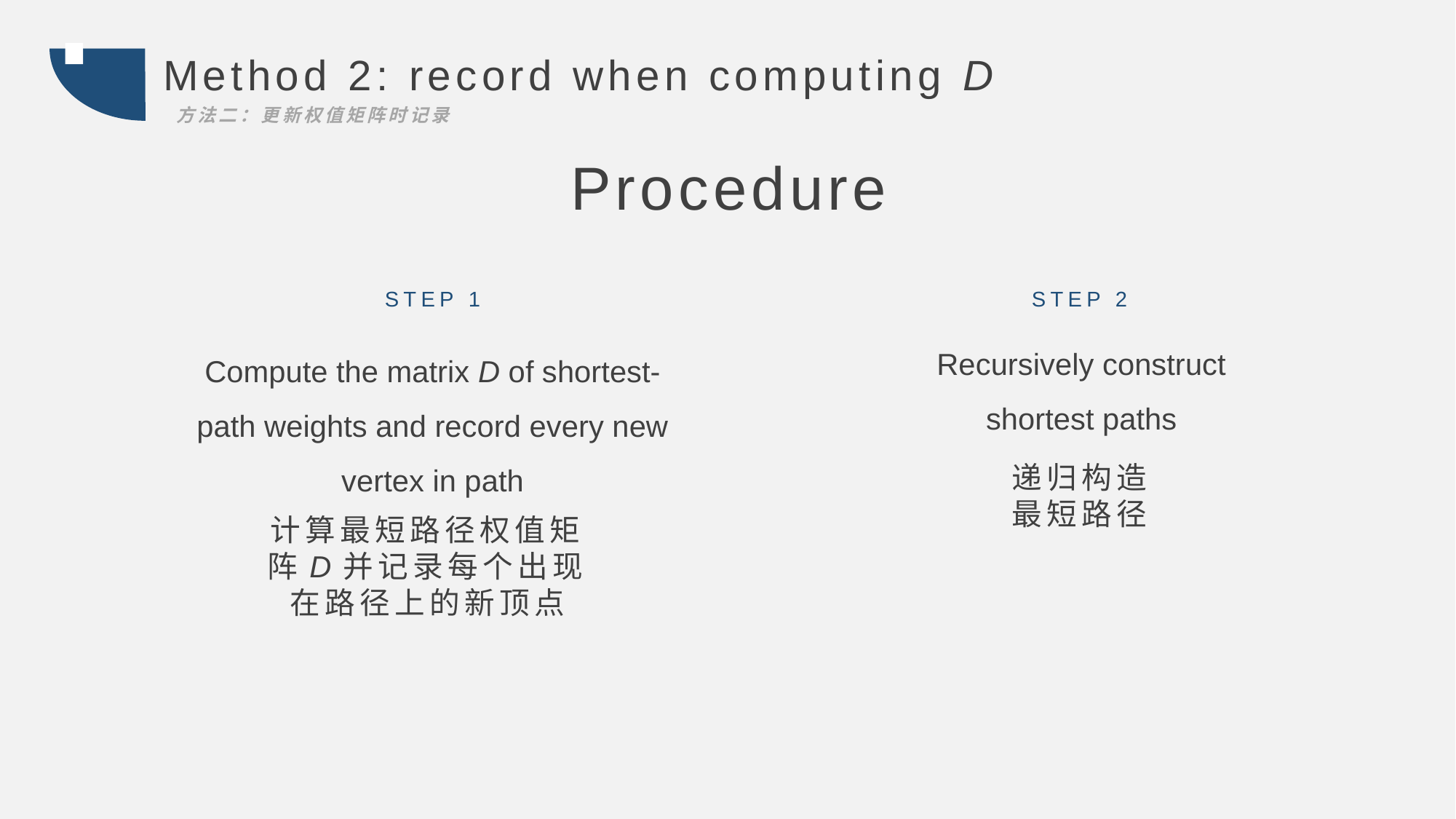

Method 2: record when computing D
 方法二：更新权值矩阵时记录
Procedure
STEP 1
Compute the matrix D of shortest-path weights and record every new vertex in path
计算最短路径权值矩阵D并记录每个出现在路径上的新顶点
STEP 2
Recursively construct shortest paths
递归构造
最短路径